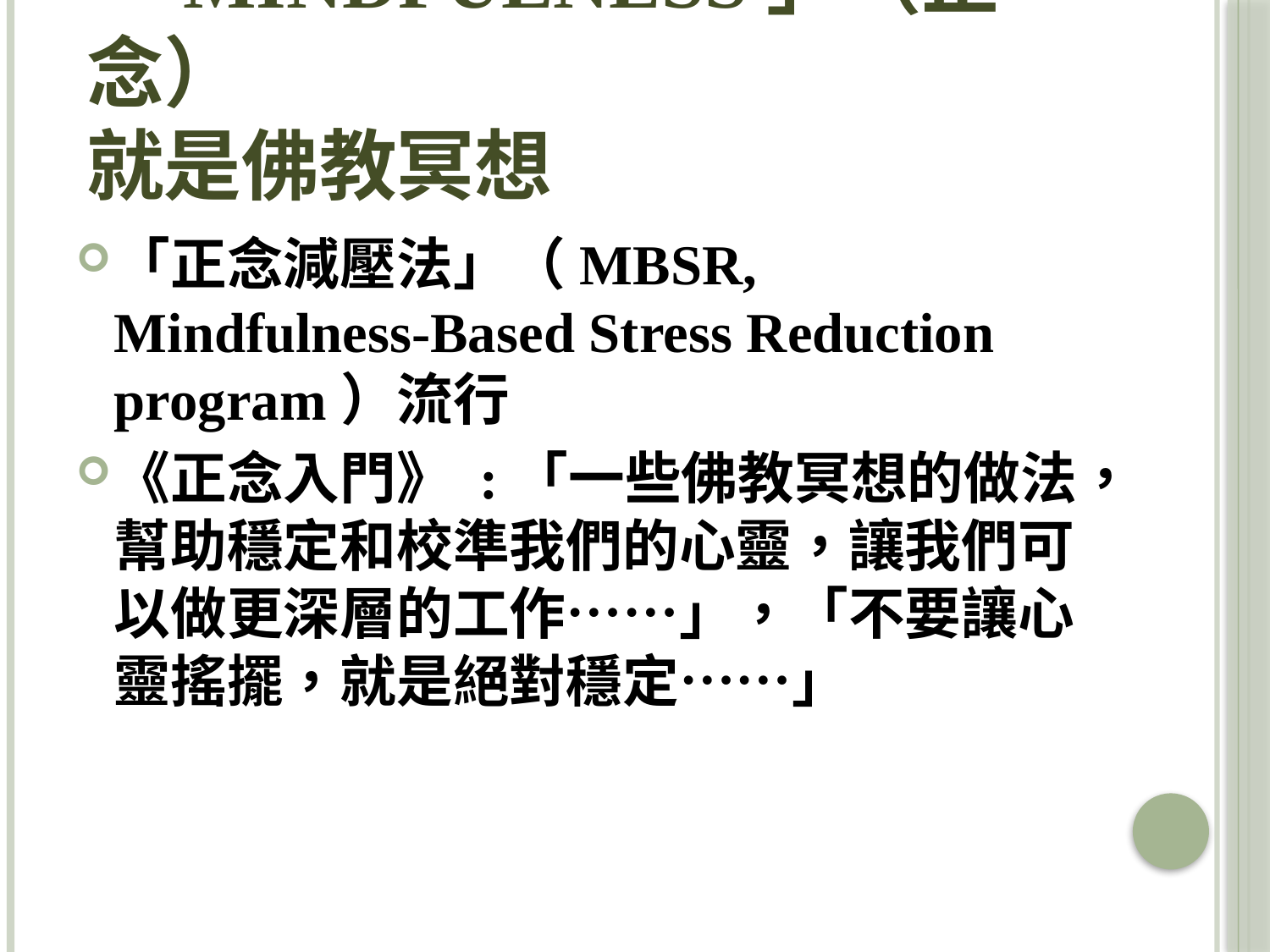

# 「Mindfulness」（正念） 就是佛教冥想
「正念減壓法」（MBSR, Mindfulness-Based Stress Reduction program）流行
《正念入門》 :「一些佛教冥想的做法，幫助穩定和校準我們的心靈，讓我們可以做更深層的工作……」，「不要讓心靈搖擺，就是絕對穩定……」